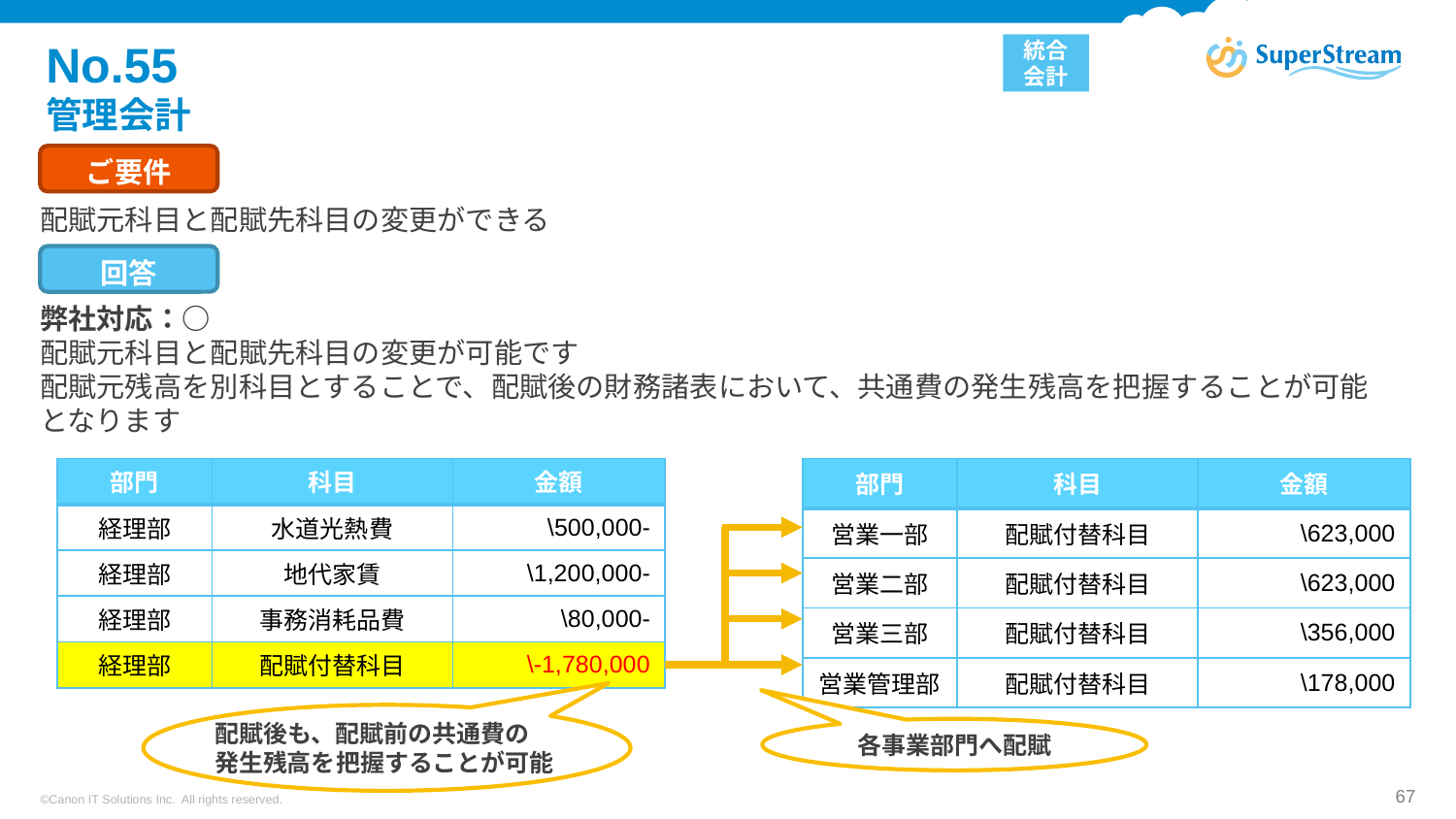

# No.55 管理会計
統合会計
ご要件
配賦元科目と配賦先科目の変更ができる
回答
弊社対応：○
配賦元科目と配賦先科目の変更が可能です
配賦元残高を別科目とすることで、配賦後の財務諸表において、共通費の発生残高を把握することが可能
となります
| 部門 | 科目 | 金額 |
| --- | --- | --- |
| 経理部 | 水道光熱費 | \500,000- |
| 経理部 | 地代家賃 | \1,200,000- |
| 経理部 | 事務消耗品費 | \80,000- |
| 経理部 | 配賦付替科目 | \-1,780,000 |
| 部門 | 科目 | 金額 |
| --- | --- | --- |
| 営業一部 | 配賦付替科目 | \623,000 |
| 営業二部 | 配賦付替科目 | \623,000 |
| 営業三部 | 配賦付替科目 | \356,000 |
| 営業管理部 | 配賦付替科目 | \178,000 |
配賦後も、配賦前の共通費の
発生残高を把握することが可能
各事業部門へ配賦
©Canon IT Solutions Inc.  All rights reserved.
67